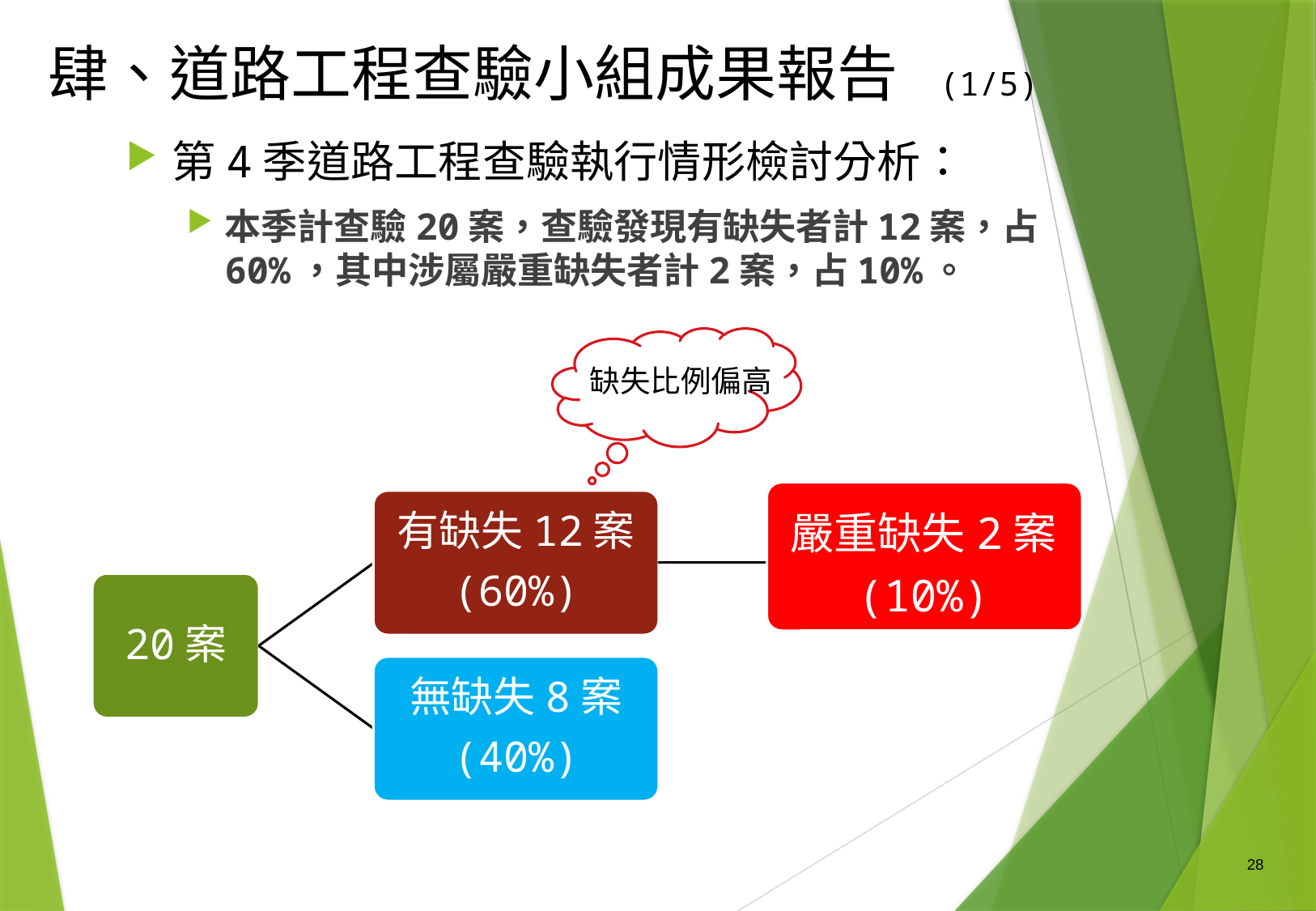

# 肆、道路工程查驗小組成果報告  (1/5)
第4季道路工程查驗執行情形檢討分析：
本季計查驗20案，查驗發現有缺失者計12案，占60%，其中涉屬嚴重缺失者計2案，占10%。

缺失比例偏高

嚴重缺失2案
(10%)

有缺失12案
(60%)

20案

無缺失8案
(40%)

28